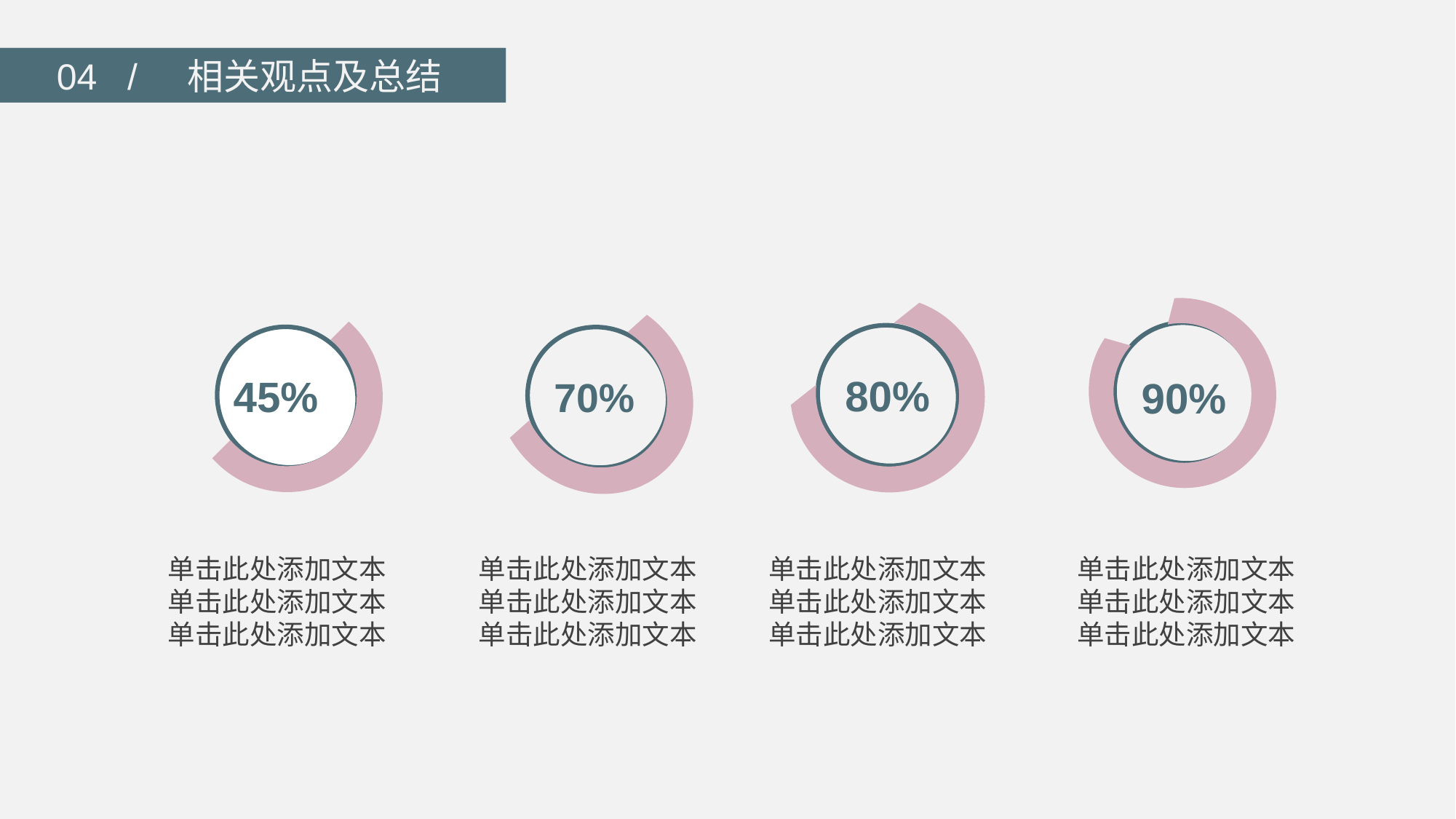

04   /    相关观点及总结
04   /    相关观点及总结

90%

80%

45%

70%

单击此处添加文本
单击此处添加文本
单击此处添加文本

单击此处添加文本
单击此处添加文本
单击此处添加文本

单击此处添加文本
单击此处添加文本
单击此处添加文本

单击此处添加文本
单击此处添加文本
单击此处添加文本